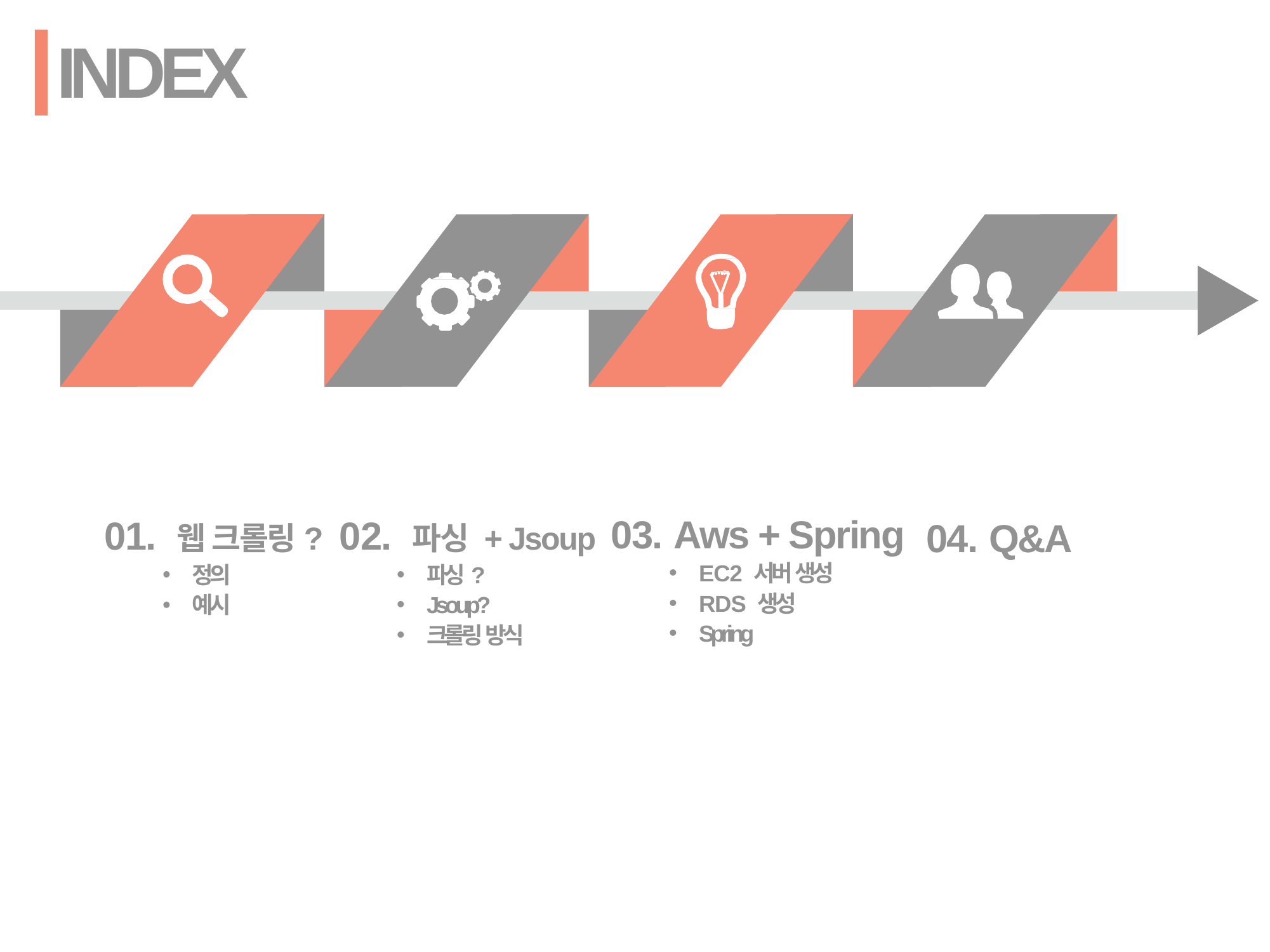

INDEX
#

03. Aws + Spring
E C 2  서버  생성
R D S  생성
Spring

02. 파싱 + Jsoup
파싱?
Jsoup?
크롤링  방식
01. 웹 크롤링?
정의
예시
04. Q&A